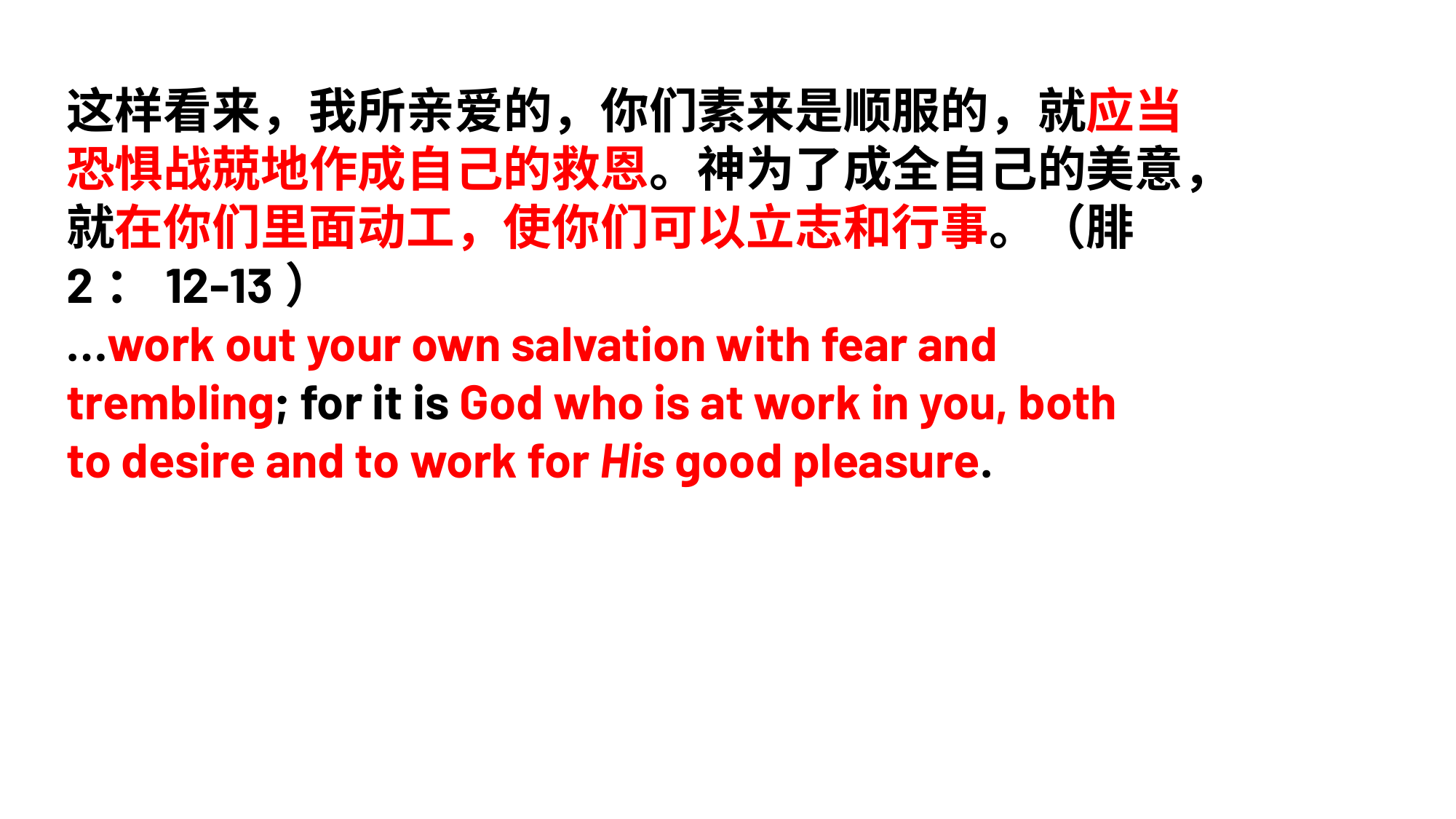

这样看来，我所亲爱的，你们素来是顺服的，就应当恐惧战兢地作成自己的救恩。神为了成全自己的美意，就在你们里面动工，使你们可以立志和行事。（腓2：12-13）
…work out your own salvation with fear and trembling; for it is God who is at work in you, both to desire and to work for His good pleasure.